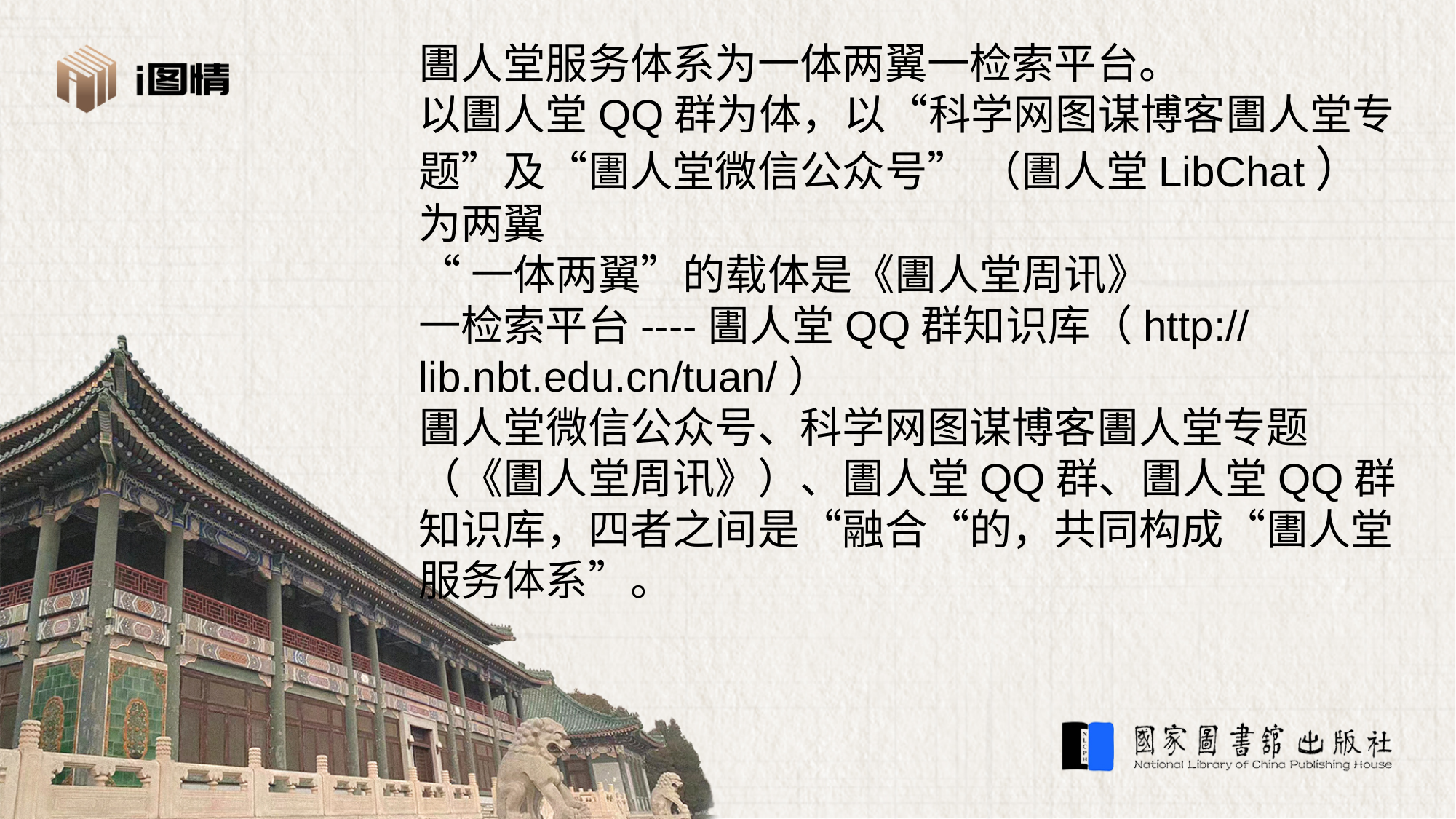

圕人堂服务体系为一体两翼一检索平台。
以圕人堂QQ群为体，以“科学网图谋博客圕人堂专题”及“圕人堂微信公众号” （圕人堂LibChat） 为两翼
“一体两翼”的载体是《圕人堂周讯》
一检索平台----圕人堂QQ群知识库（http://lib.nbt.edu.cn/tuan/）
圕人堂微信公众号、科学网图谋博客圕人堂专题（《圕人堂周讯》）、圕人堂QQ群、圕人堂QQ群知识库，四者之间是“融合“的，共同构成“圕人堂服务体系”。
24